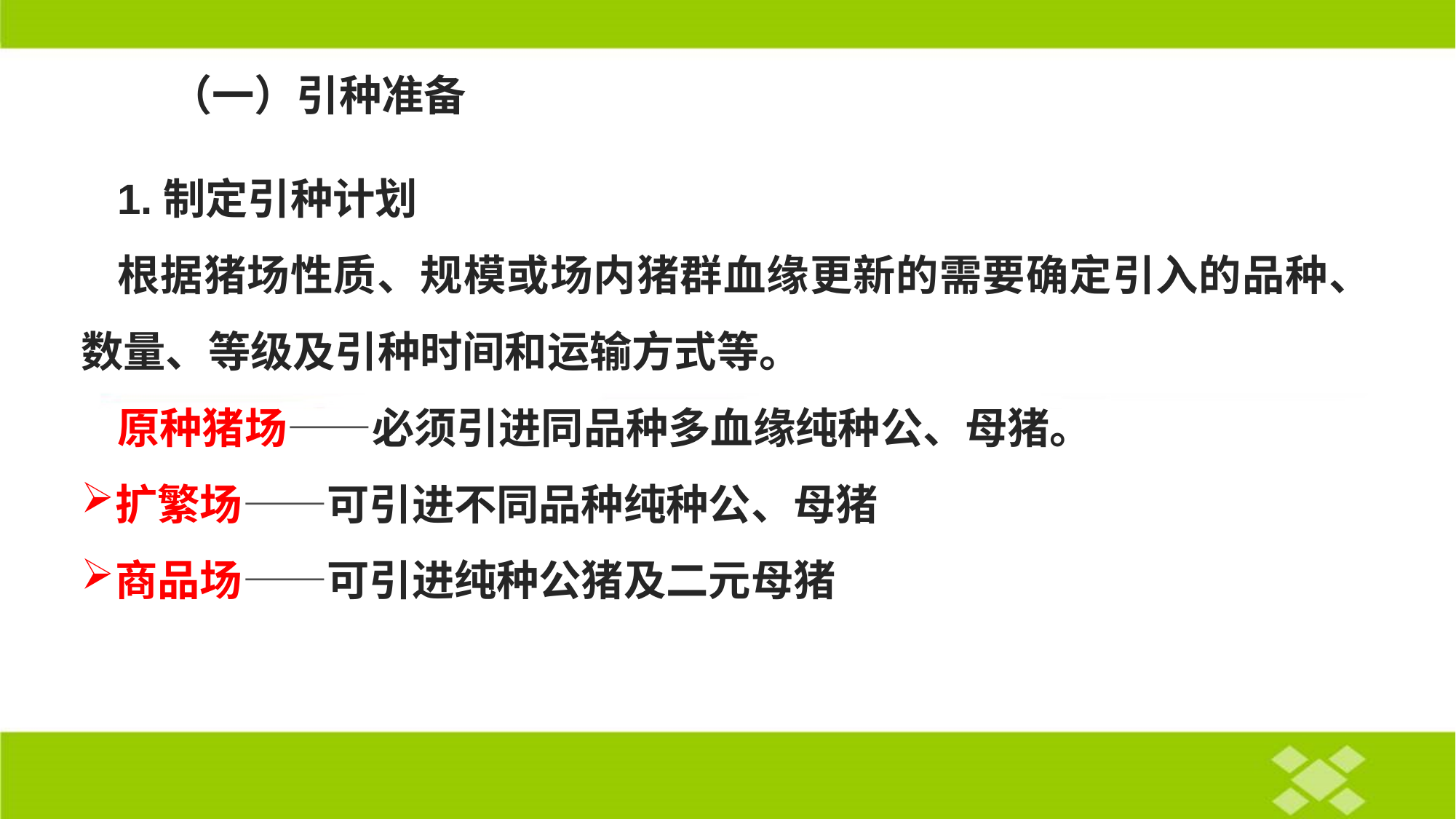

# （一）引种准备
1.制定引种计划
根据猪场性质、规模或场内猪群血缘更新的需要确定引入的品种、数量、等级及引种时间和运输方式等。
原种猪场——必须引进同品种多血缘纯种公、母猪。
扩繁场——可引进不同品种纯种公、母猪
商品场——可引进纯种公猪及二元母猪